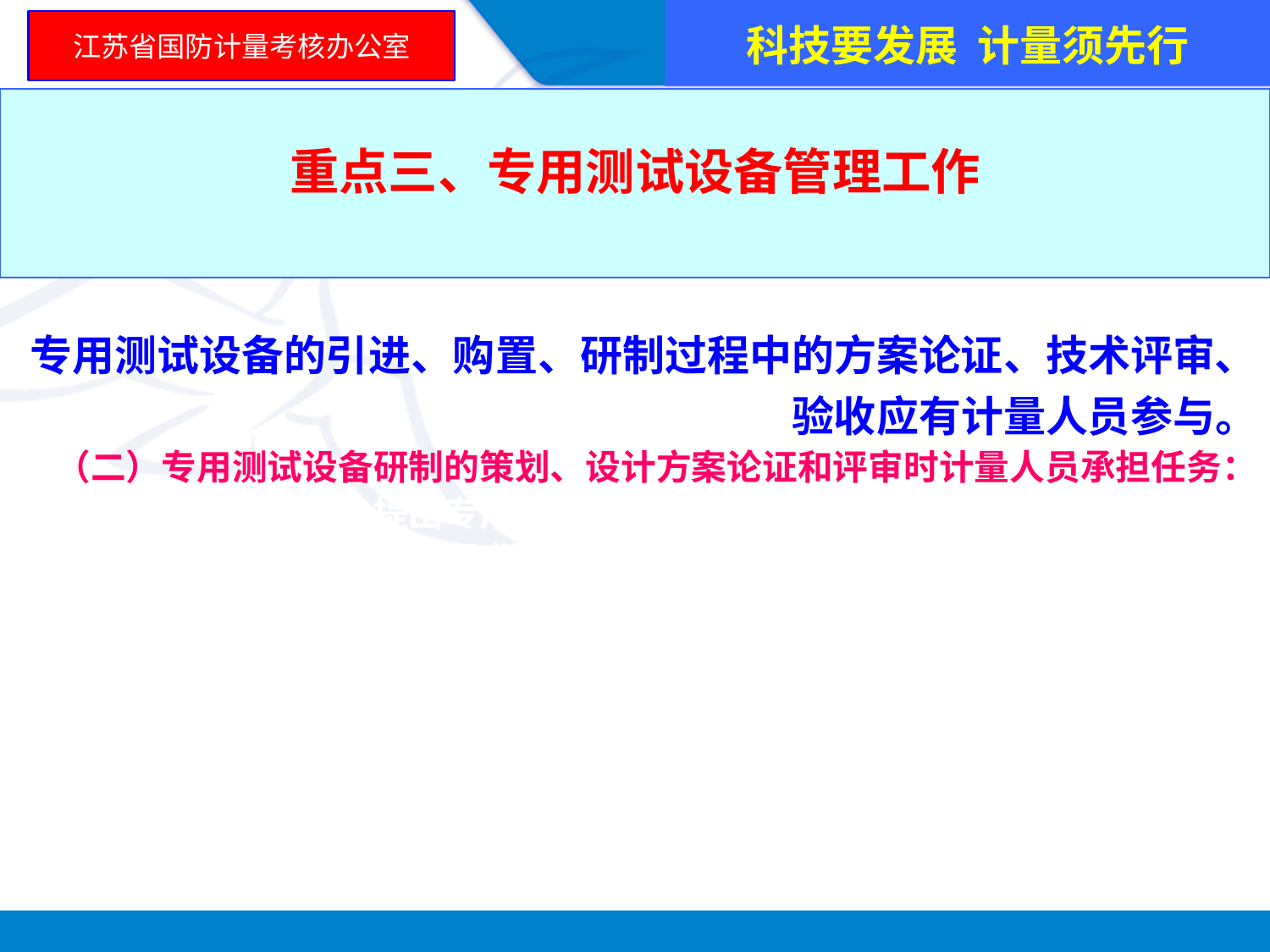

科技要发展  计量须先行
江苏省国防计量考核办公室
重点三、专用测试设备管理工作

专用测试设备的引进、购置、研制过程中的方案论证、技术评审、验收应有计量人员参与。
（二）专用测试设备研制的策划、设计方案论证和评审时计量人员承担任务：
    提出专用测试设备的计量保障方案和保障条件建设要求；
    根据产品测试性能指标要求，审查测试设备技术指标的完整性和符合性，尤其注意TUR是否满足GJB5109的要求。
    提出专用测试设备的可计量性设计要求，校准接口要求、校准设备配置要求、校准方法的研究要求；
    参与专用测试设备研制的各种技术评审、审查可计量性设计方案及其落实情况；
    承担或参与校准规范的编制；
    组织对所编制的校准规范进行评审。